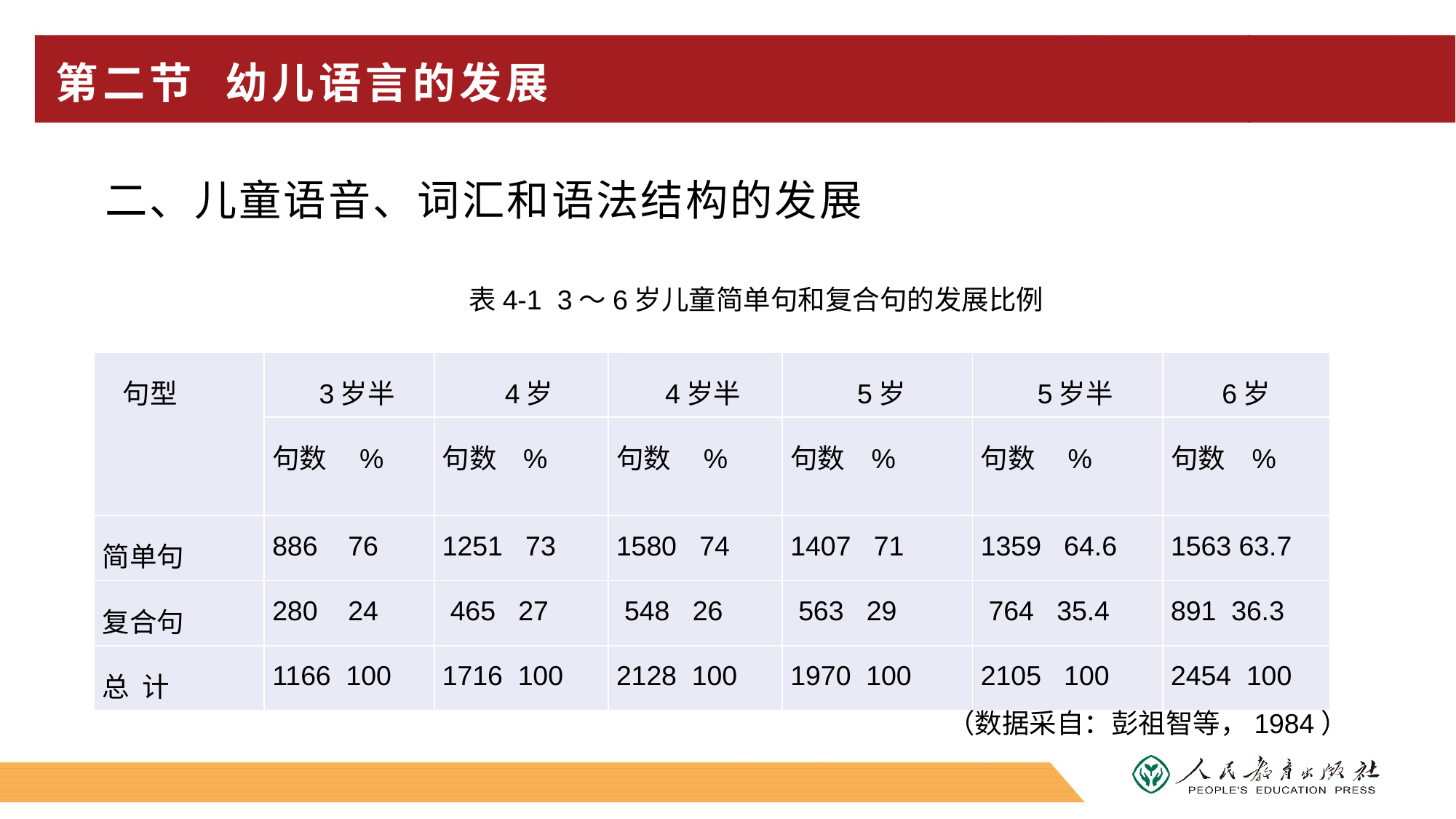

# 第二节  幼儿语言的发展
二、儿童语音、词汇和语法结构的发展

表4-1  3～6岁儿童简单句和复合句的发展比例
| 句型 | 3岁半 | 4岁 | 4岁半 | 5岁 | 5岁半 | 6岁 |
| --- | --- | --- | --- | --- | --- | --- |
|  | 句数 % | 句数 % | 句数 % | 句数 % | 句数 % | 句数 % |
| 简单句 | 886 76 | 1251 73 | 1580 74 | 1407 71 | 1359 64.6 | 1563 63.7 |
| 复合句 | 280 24 | 465 27 | 548 26 | 563 29 | 764 35.4 | 891 36.3 |
| 总 计 | 1166 100 | 1716 100 | 2128 100 | 1970 100 | 2105 100 | 2454 100 |
（数据采自：彭祖智等，1984）